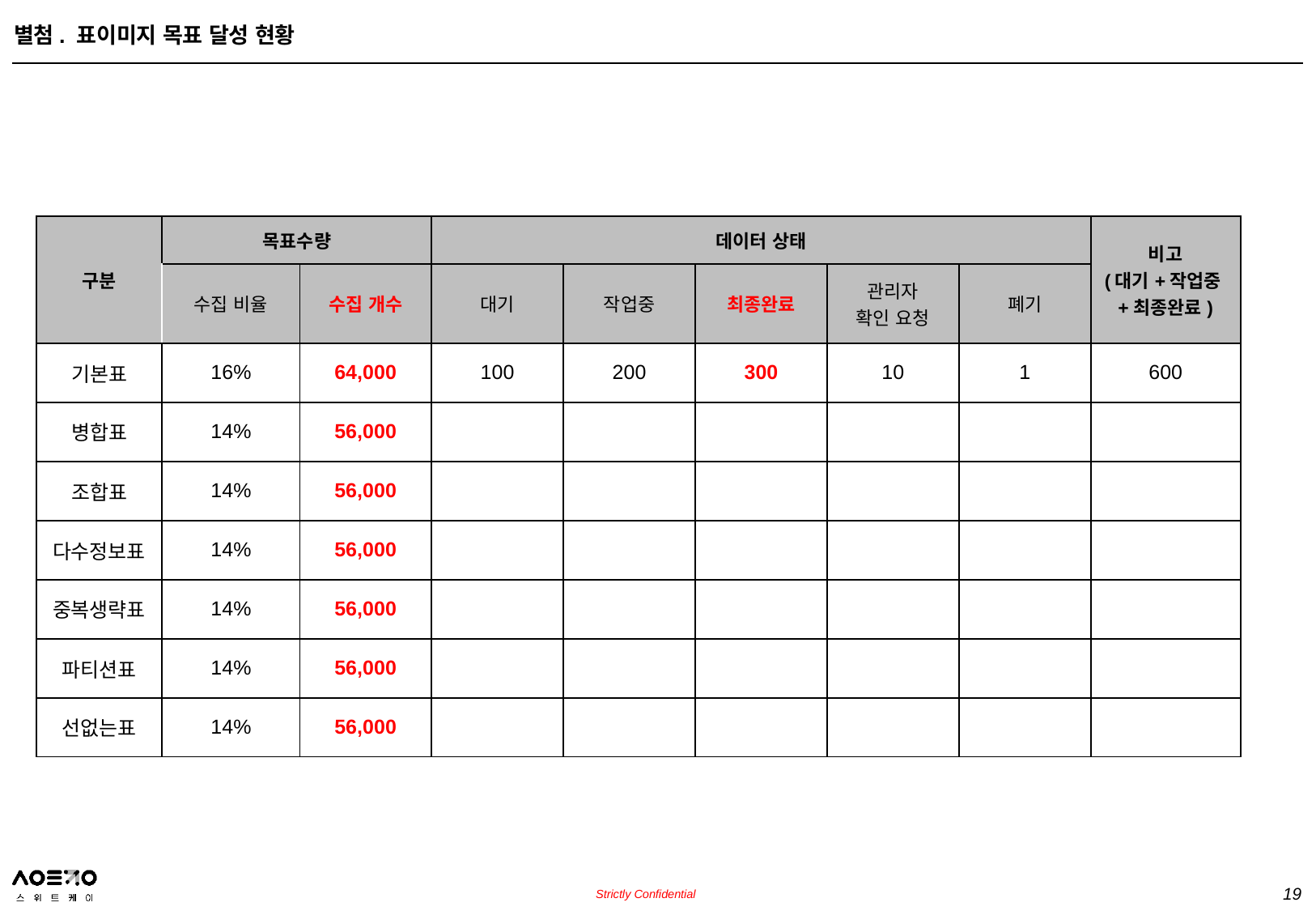

별첨. 표이미지 목표 달성 현황
| 구분 | 목표수량 | 목표수량 | 데이터 상태 |  |  |  |  | 비고 (대기+작업중+최종완료) |
| --- | --- | --- | --- | --- | --- | --- | --- | --- |
|  | 수집 비율 | 수집 개수 | 대기 | 작업중 | 최종완료 | 관리자 확인 요청 | 폐기 |  |
| 기본표 | 16% | 64,000 | 100 | 200 | 300 | 10 | 1 | 600 |
| 병합표 | 14% | 56,000 |  |  |  |  |  |  |
| 조합표 | 14% | 56,000 |  |  |  |  |  |  |
| 다수정보표 | 14% | 56,000 |  |  |  |  |  |  |
| 중복생략표 | 14% | 56,000 |  |  |  |  |  |  |
| 파티션표 | 14% | 56,000 |  |  |  |  |  |  |
| 선없는표 | 14% | 56,000 |  |  |  |  |  |  |